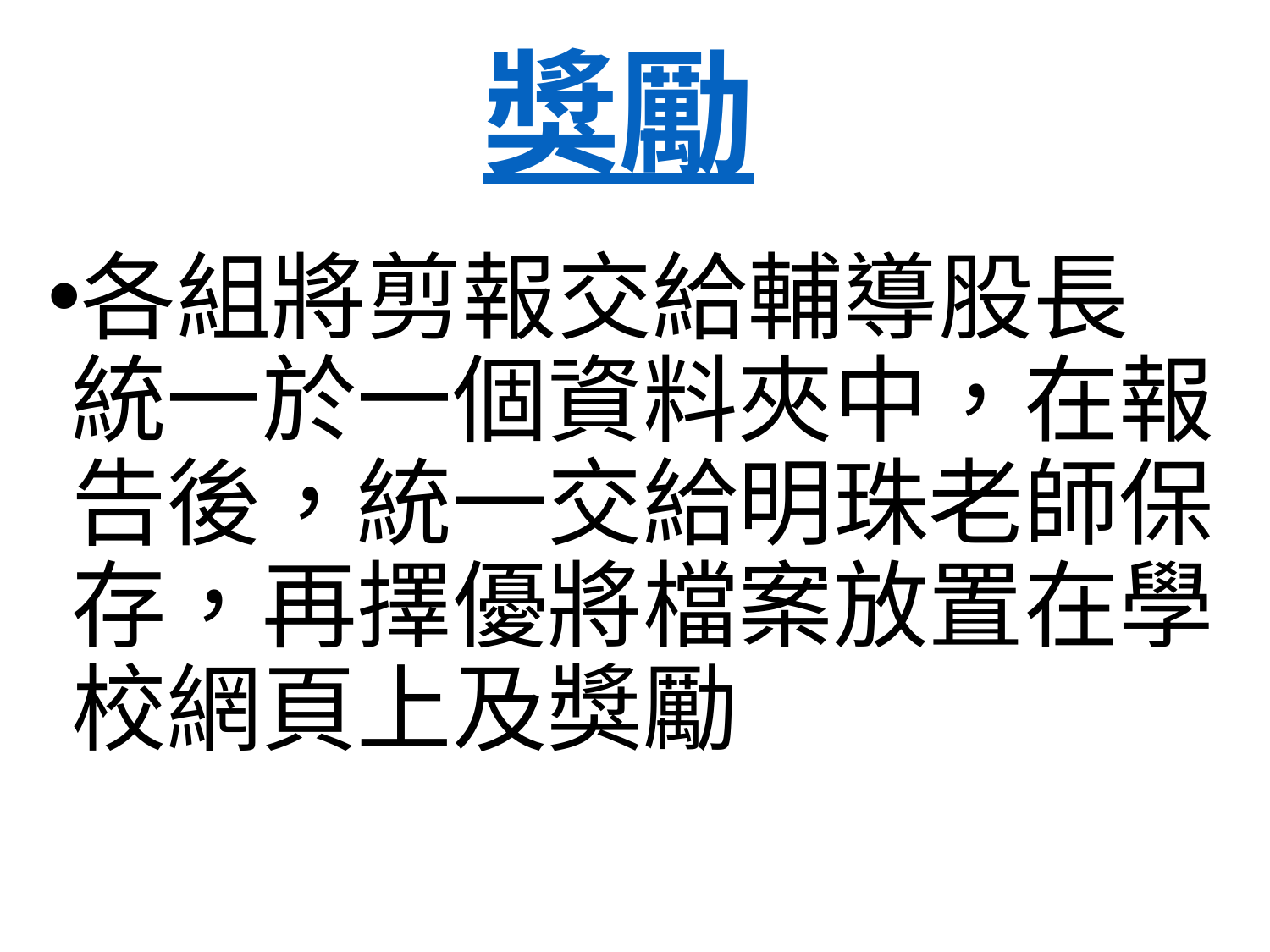

# 獎勵
各組將剪報交給輔導股長統一於一個資料夾中，在報告後，統一交給明珠老師保存，再擇優將檔案放置在學校網頁上及獎勵